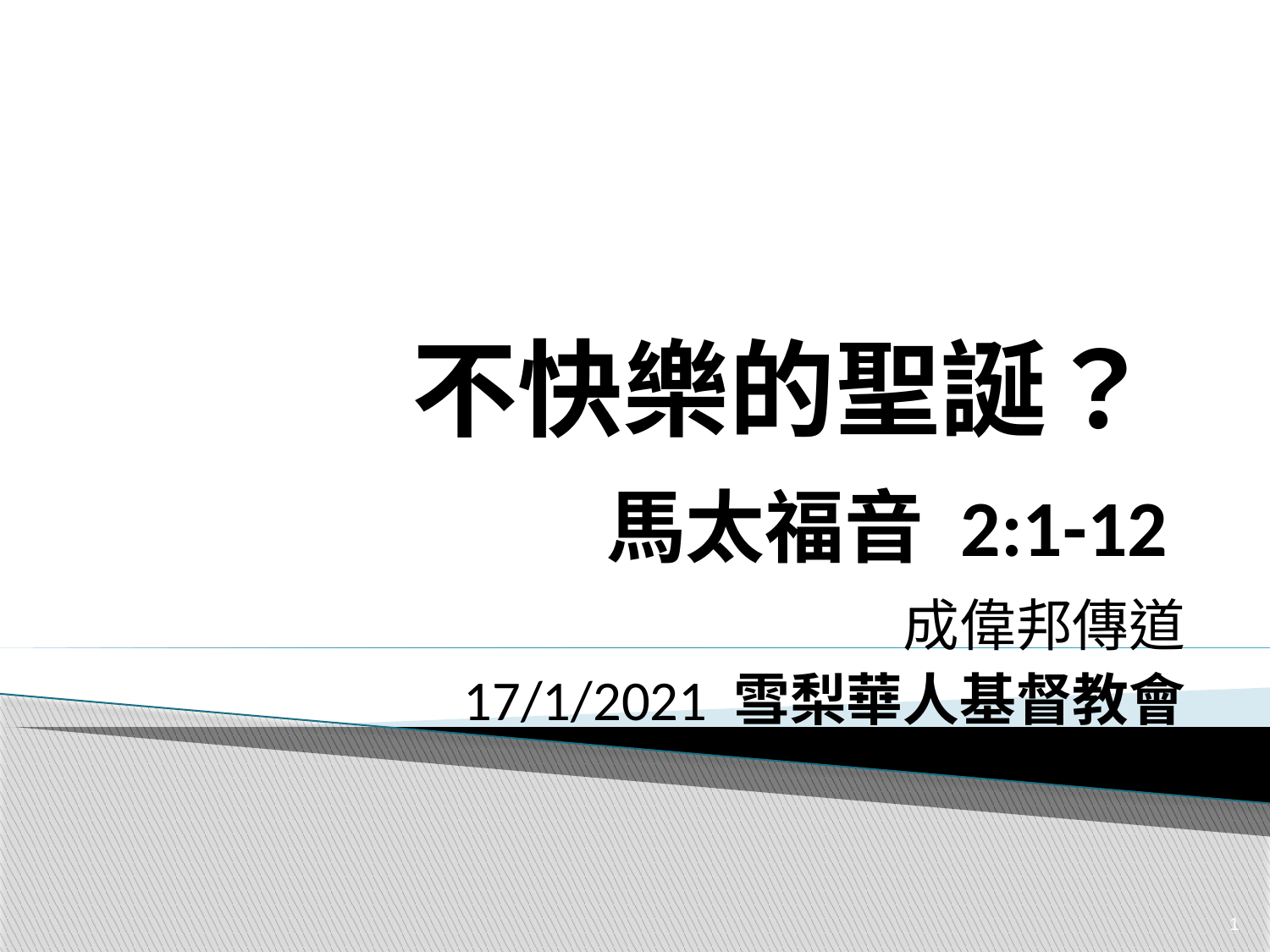

# 不快樂的聖誕？
馬太福音 2:1-12

成偉邦傳道
17/1/2021 雪梨華人基督教會
1